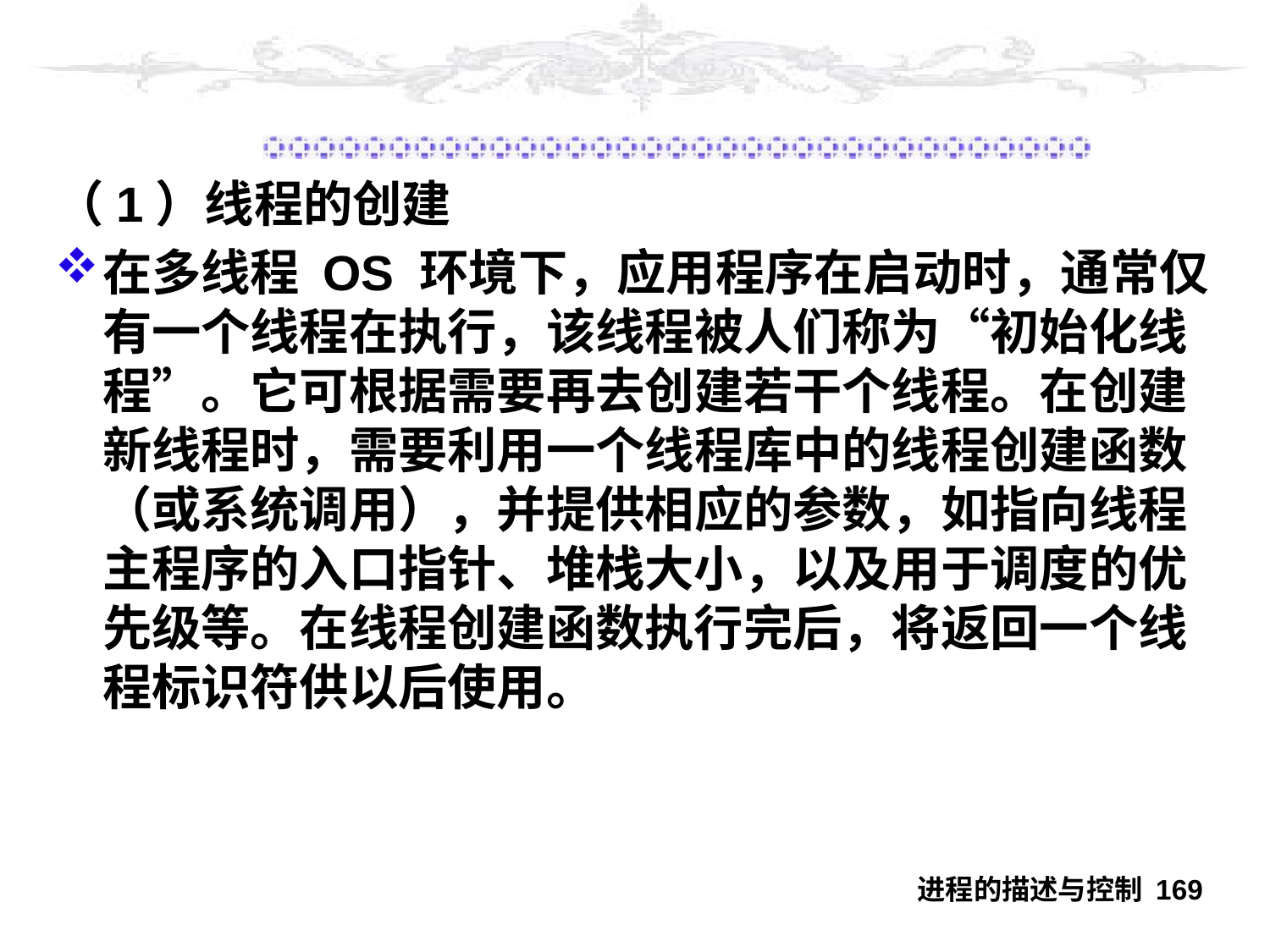

#
（1）线程的创建
在多线程 OS 环境下，应用程序在启动时，通常仅有一个线程在执行，该线程被人们称为“初始化线程”。它可根据需要再去创建若干个线程。在创建新线程时，需要利用一个线程库中的线程创建函数（或系统调用），并提供相应的参数，如指向线程主程序的入口指针、堆栈大小，以及用于调度的优先级等。在线程创建函数执行完后，将返回一个线程标识符供以后使用。